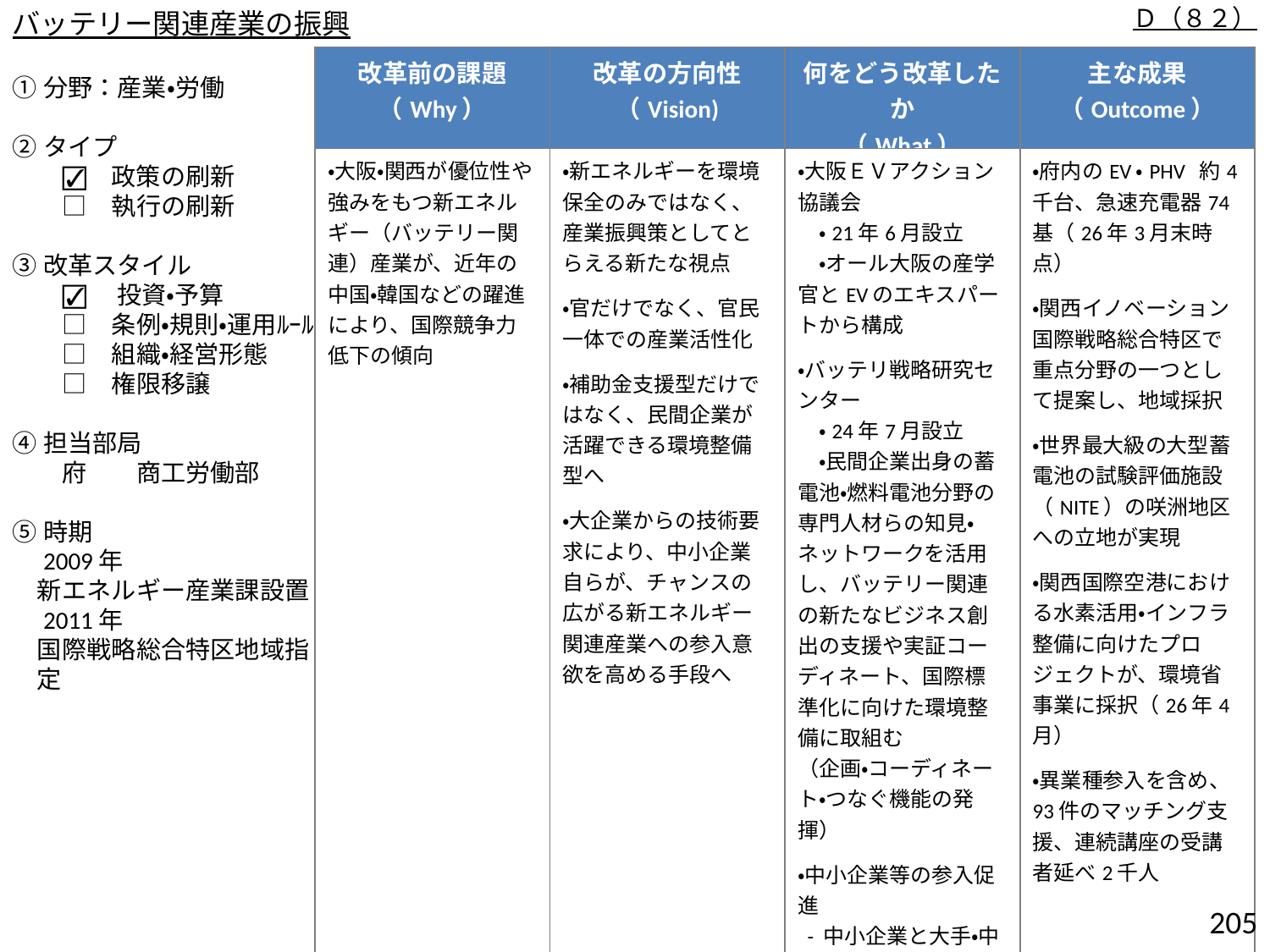

バッテリー関連産業の振興
Ｄ（８２）
| 改革前の課題 （Why） | 改革の方向性 （Vision) | 何をどう改革したか （What） | 主な成果 （Outcome） |
| --- | --- | --- | --- |
| ・大阪・関西が優位性や強みをもつ新エネルギー（バッテリー関連）産業が、近年の中国・韓国などの躍進により、国際競争力低下の傾向 | ・新エネルギーを環境保全のみではなく、産業振興策としてとらえる新たな視点 ・官だけでなく、官民一体での産業活性化 ・補助金支援型だけではなく、民間企業が活躍できる環境整備型へ ・大企業からの技術要求により、中小企業自らが、チャンスの広がる新エネルギー関連産業への参入意欲を高める手段へ | ・大阪ＥＶアクション協議会 　・21年6月設立 　・オール大阪の産学官とEVのエキスパートから構成 ・バッテリ戦略研究センター 　・24年7月設立 　・民間企業出身の蓄電池・燃料電池分野の専門人材らの知見・ネットワークを活用し、バッテリー関連の新たなビジネス創出の支援や実証コーディネート、国際標準化に向けた環境整備に取組む （企画・コーディネート・つなぐ機能の発揮） ・中小企業等の参入促進 - 中小企業と大手・中堅企業の技術マッチングの枠組みを構築（23年10月～） 　- 技術に関する専門知識や情報提供を行う連続講座の実施（22年度～） | ・府内のEV・PHV 約4千台、急速充電器74基（26年3月末時点） ・関西イノベーション国際戦略総合特区で重点分野の一つとして提案し、地域採択 ・世界最大級の大型蓄電池の試験評価施設（NITE）の咲洲地区への立地が実現 ・関西国際空港における水素活用・インフラ整備に向けたプロジェクトが、環境省事業に採択（26年4月） ・異業種参入を含め、93件のマッチング支援、連続講座の受講者延べ2千人 |
①分野：産業・労働

②タイプ
　　☑　政策の刷新
　　□　執行の刷新

③改革スタイル
　　☑ 　投資・予算
　　□　条例・規則・運用ﾙｰﾙ
　　□　組織・経営形態
　　□　権限移譲

④担当部局
　　府　　商工労働部

⑤時期
　2009年
　新エネルギー産業課設置
　2011年
　国際戦略総合特区地域指
　定

205